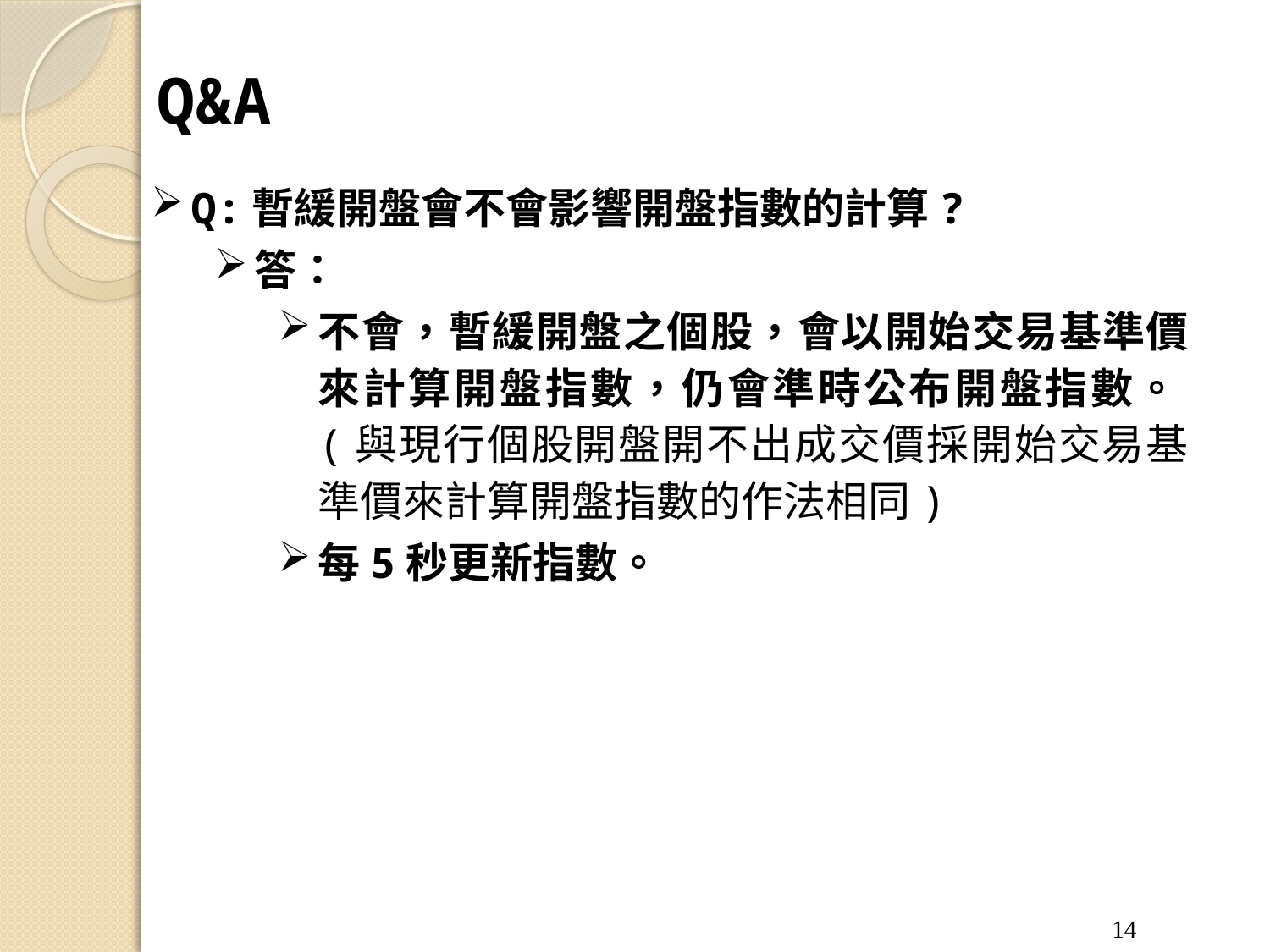

# Q&A
Q:暫緩開盤會不會影響開盤指數的計算?
答：
不會，暫緩開盤之個股，會以開始交易基準價來計算開盤指數，仍會準時公布開盤指數。(與現行個股開盤開不出成交價採開始交易基準價來計算開盤指數的作法相同)
每5秒更新指數。

14